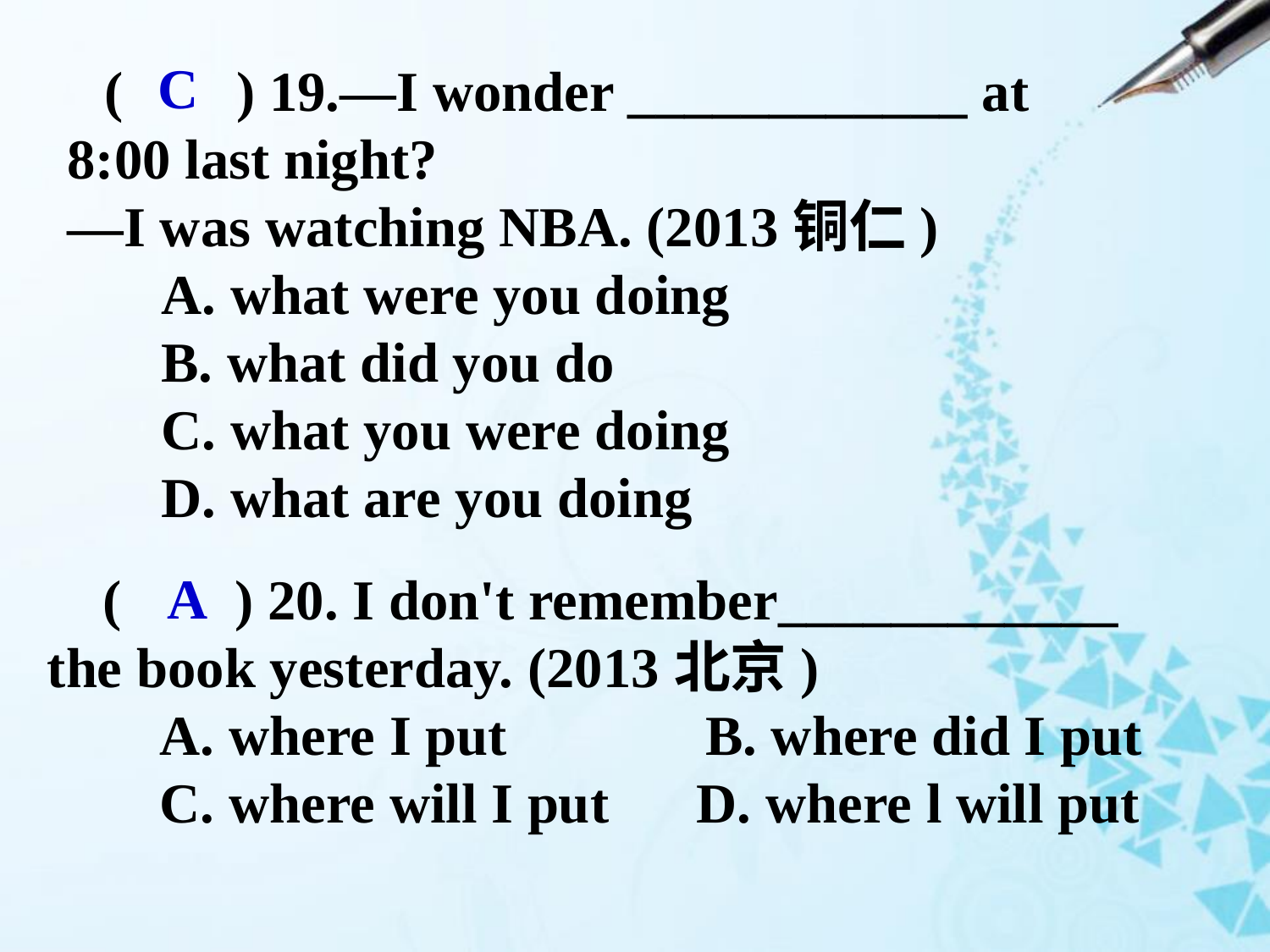

(        ) 19.—I wonder ____________ at 8:00 last night?
—I was watching NBA. (2013铜仁)
    A. what were you doing
    B. what did you do
    C. what you were doing
    D. what are you doing
C
(        ) 20. I don't remember____________ the book yesterday. (2013北京)
    A. where I put              B. where did I put
    C. where will I put    	 D. where l will put
A